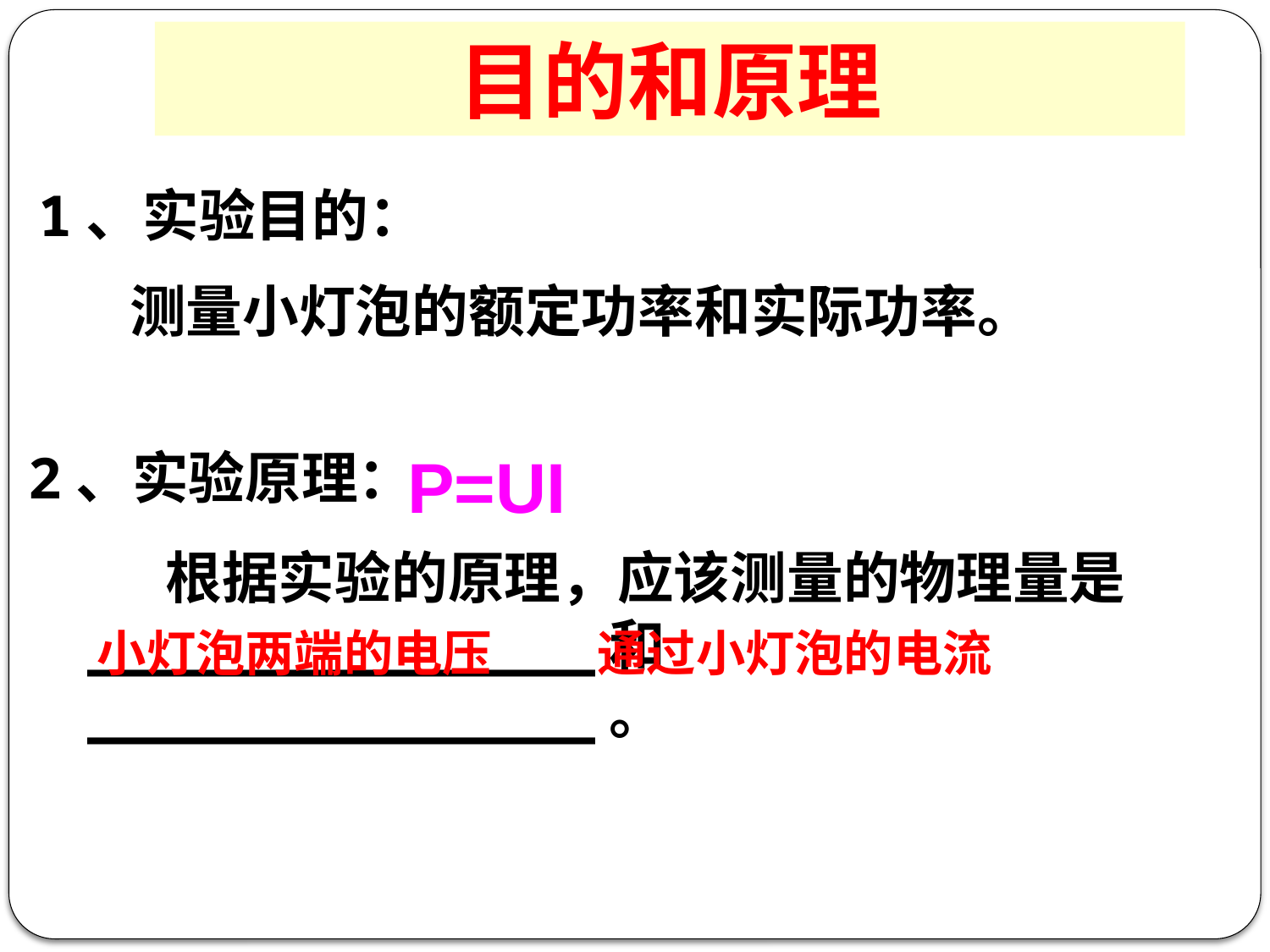

目的和原理
1、实验目的：
      测量小灯泡的额定功率和实际功率。
2、实验原理：
P=UI
     根据实验的原理，应该测量的物理量是_______________和_______________。
小灯泡两端的电压
通过小灯泡的电流